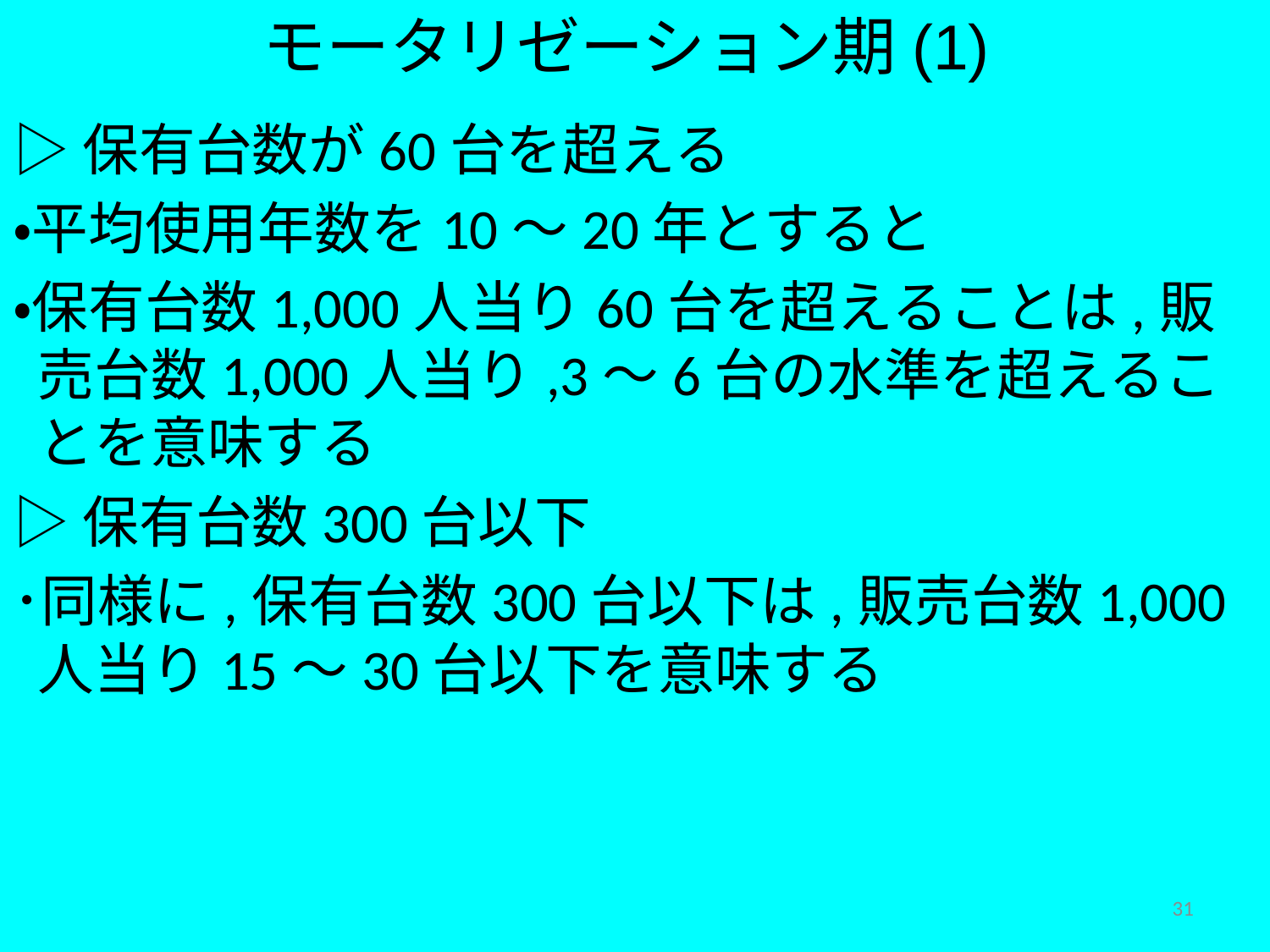

モータリゼーション期(1)

▷保有台数が60台を超える
・平均使用年数を10～20年とすると
・保有台数1,000人当り60台を超えることは,販売台数1,000人当り,3～6台の水準を超えることを意味する
▷保有台数300台以下
･同様に,保有台数300台以下は,販売台数1,000人当り15～30台以下を意味する

31